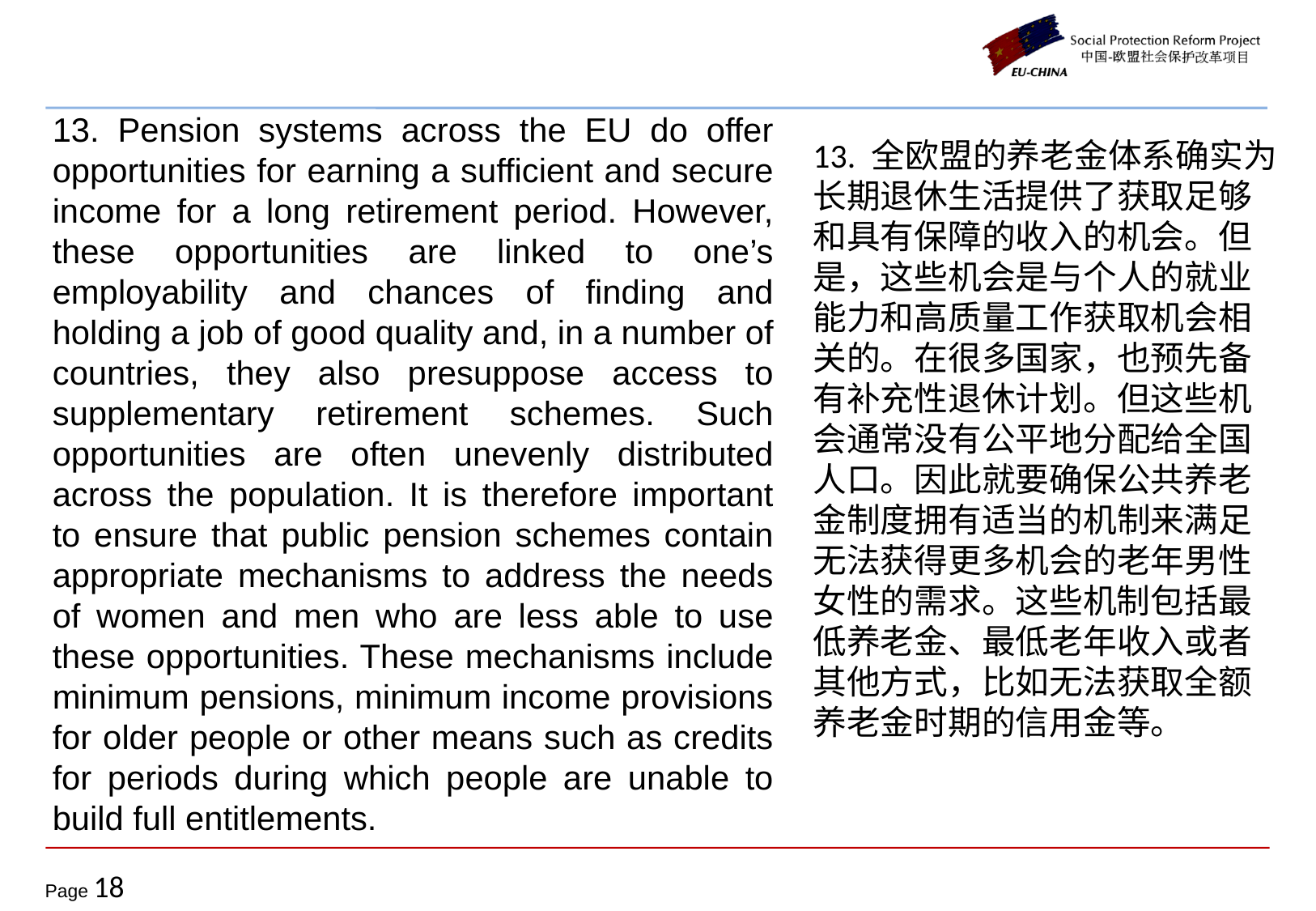

13. Pension systems across the EU do offer opportunities for earning a sufficient and secure income for a long retirement period. However, these opportunities are linked to one’s employability and chances of finding and holding a job of good quality and, in a number of countries, they also presuppose access to supplementary retirement schemes. Such opportunities are often unevenly distributed across the population. It is therefore important to ensure that public pension schemes contain appropriate mechanisms to address the needs of women and men who are less able to use these opportunities. These mechanisms include minimum pensions, minimum income provisions for older people or other means such as credits for periods during which people are unable to build full entitlements.
13. 全欧盟的养老金体系确实为长期退休生活提供了获取足够和具有保障的收入的机会。但是，这些机会是与个人的就业能力和高质量工作获取机会相关的。在很多国家，也预先备有补充性退休计划。但这些机会通常没有公平地分配给全国人口。因此就要确保公共养老金制度拥有适当的机制来满足无法获得更多机会的老年男性女性的需求。这些机制包括最低养老金、最低老年收入或者其他方式，比如无法获取全额养老金时期的信用金等。